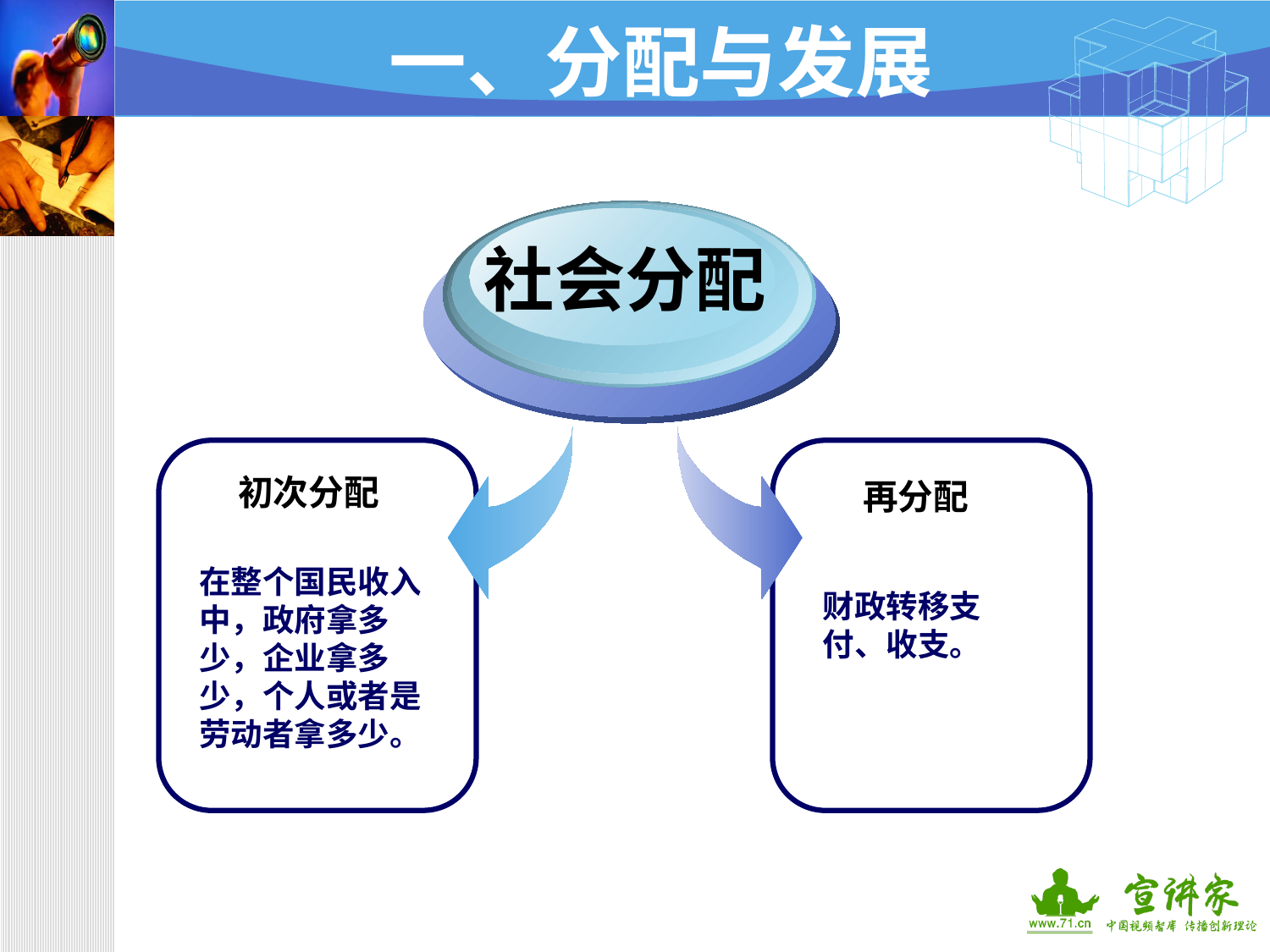

# 一、分配与发展

社会分配

   初次分配

      再分配

在整个国民收入中，政府拿多少，企业拿多少，个人或者是劳动者拿多少。
财政转移支付、收支。